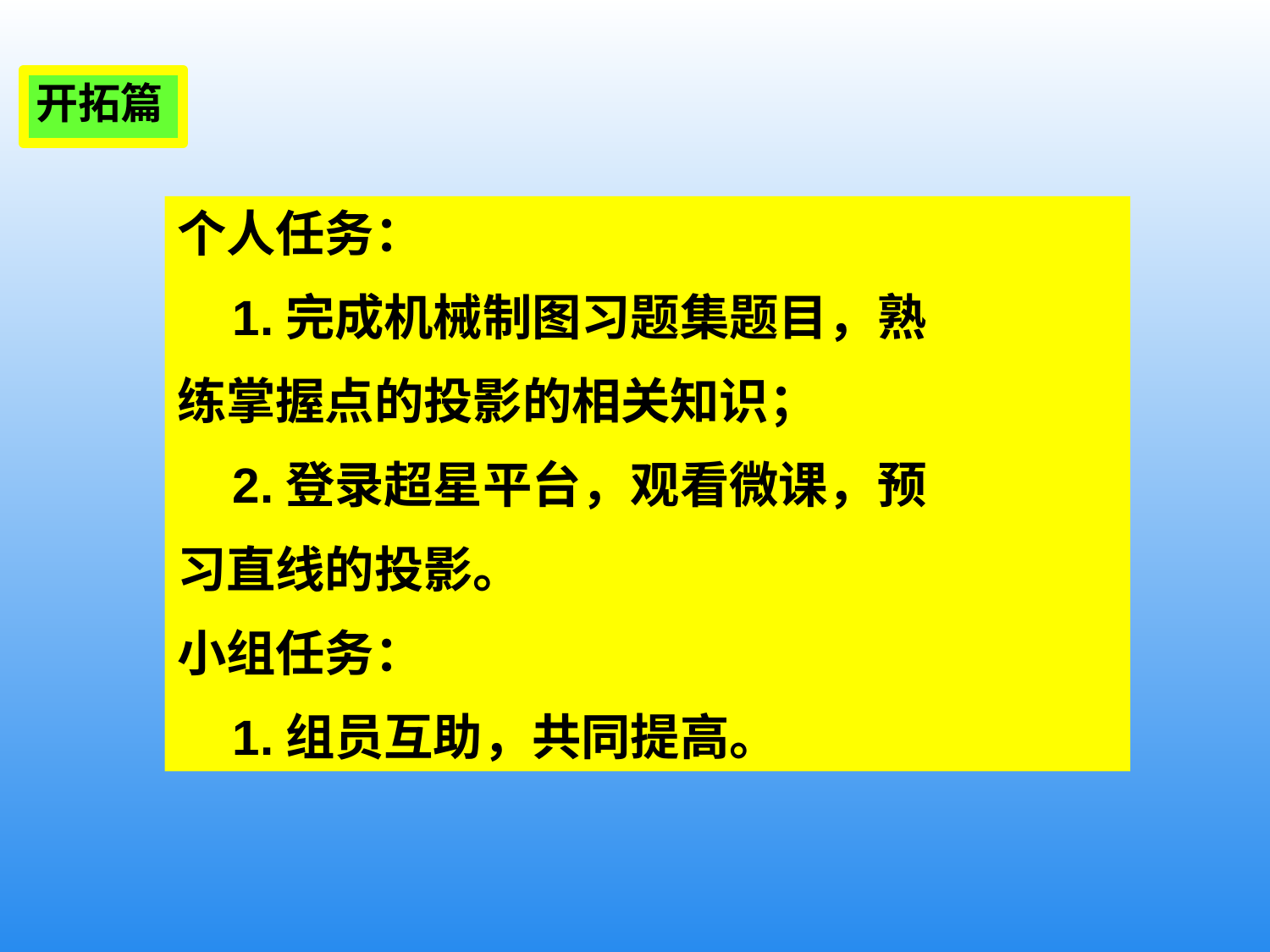

开拓篇
个人任务：
    1.完成机械制图习题集题目，熟
练掌握点的投影的相关知识；
    2.登录超星平台，观看微课，预
习直线的投影。
小组任务：
    1.组员互助，共同提高。